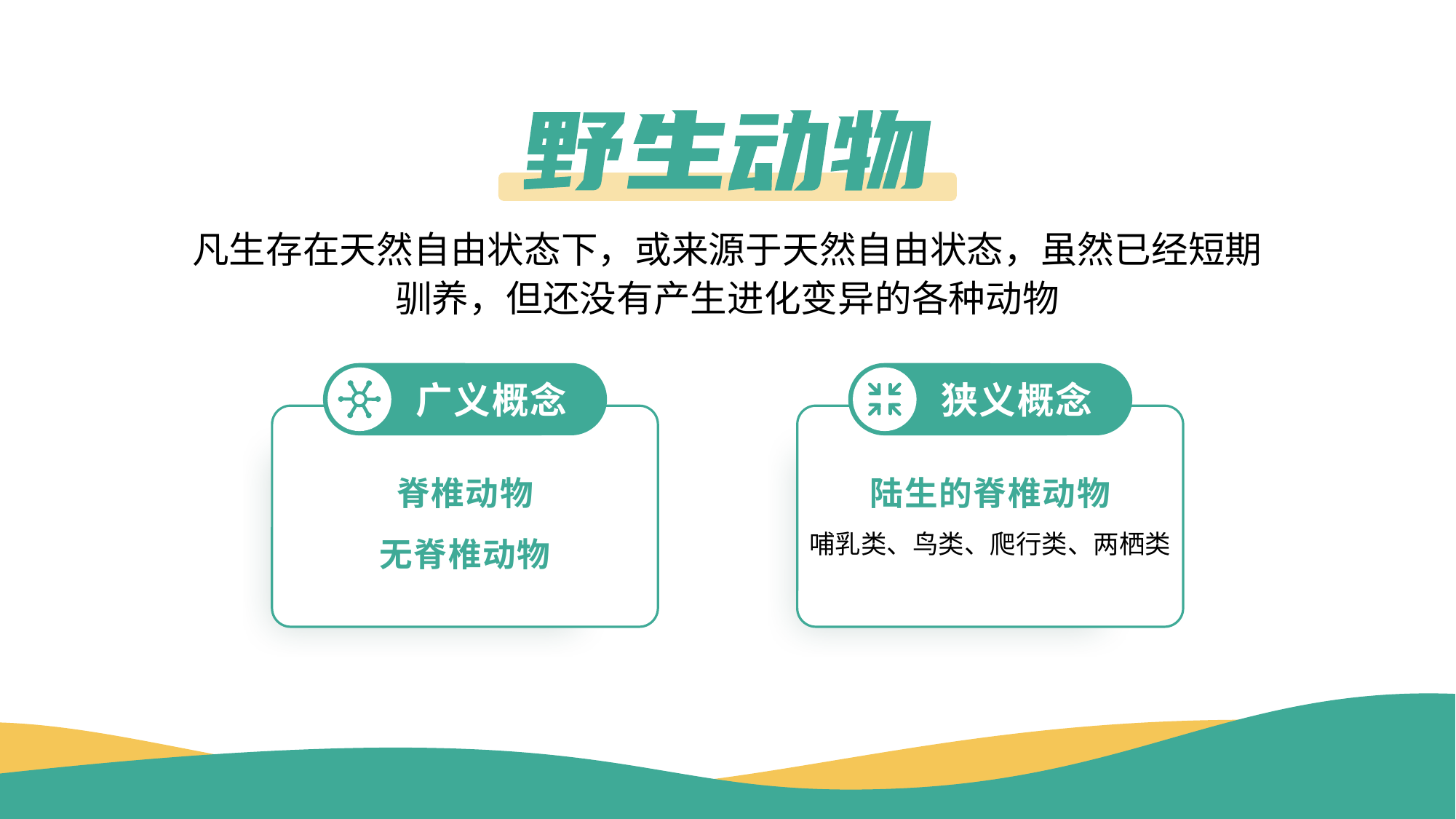

野生动物

凡生存在天然自由状态下，或来源于天然自由状态，虽然已经短期驯养，但还没有产生进化变异的各种动物

广义概念

脊椎动物
无脊椎动物

狭义概念

陆生的脊椎动物
哺乳类、鸟类、爬行类、两栖类